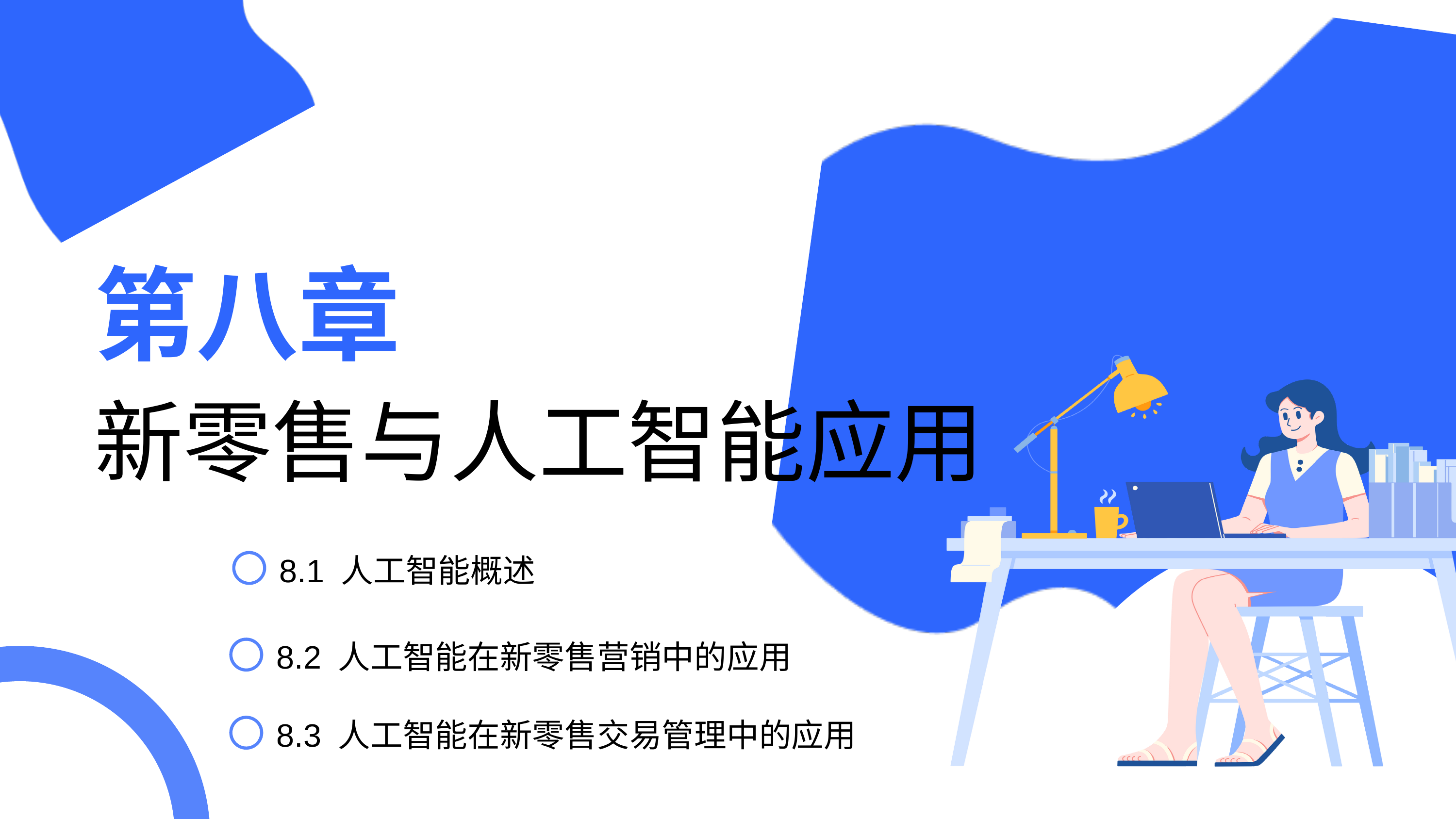

第八章

新零售与人工智能应用
8.1 人工智能概述

8.2 人工智能在新零售营销中的应用

8.3 人工智能在新零售交易管理中的应用